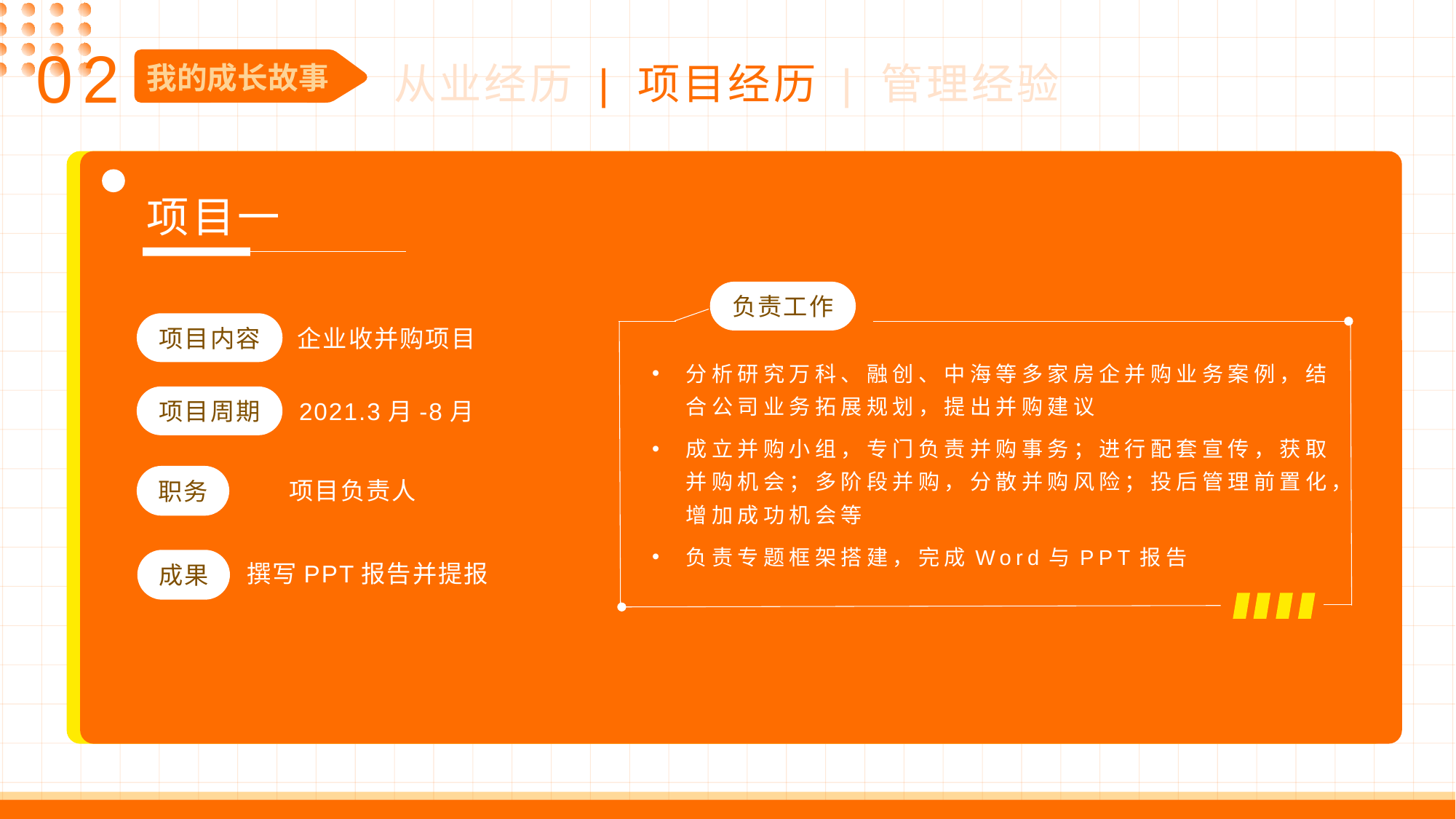

02
从业经历 | 项目经历 | 管理经验
我的成长故事

项目一

负责工作

企业收并购项目
项目内容
分析研究万科、融创、中海等多家房企并购业务案例，结合公司业务拓展规划，提出并购建议
成立并购小组，专门负责并购事务；进行配套宣传，获取并购机会；多阶段并购，分散并购风险；投后管理前置化，增加成功机会等
负责专题框架搭建，完成Word与PPT报告

2021.3月-8月
项目周期

项目负责人
职务

撰写PPT报告并提报
成果